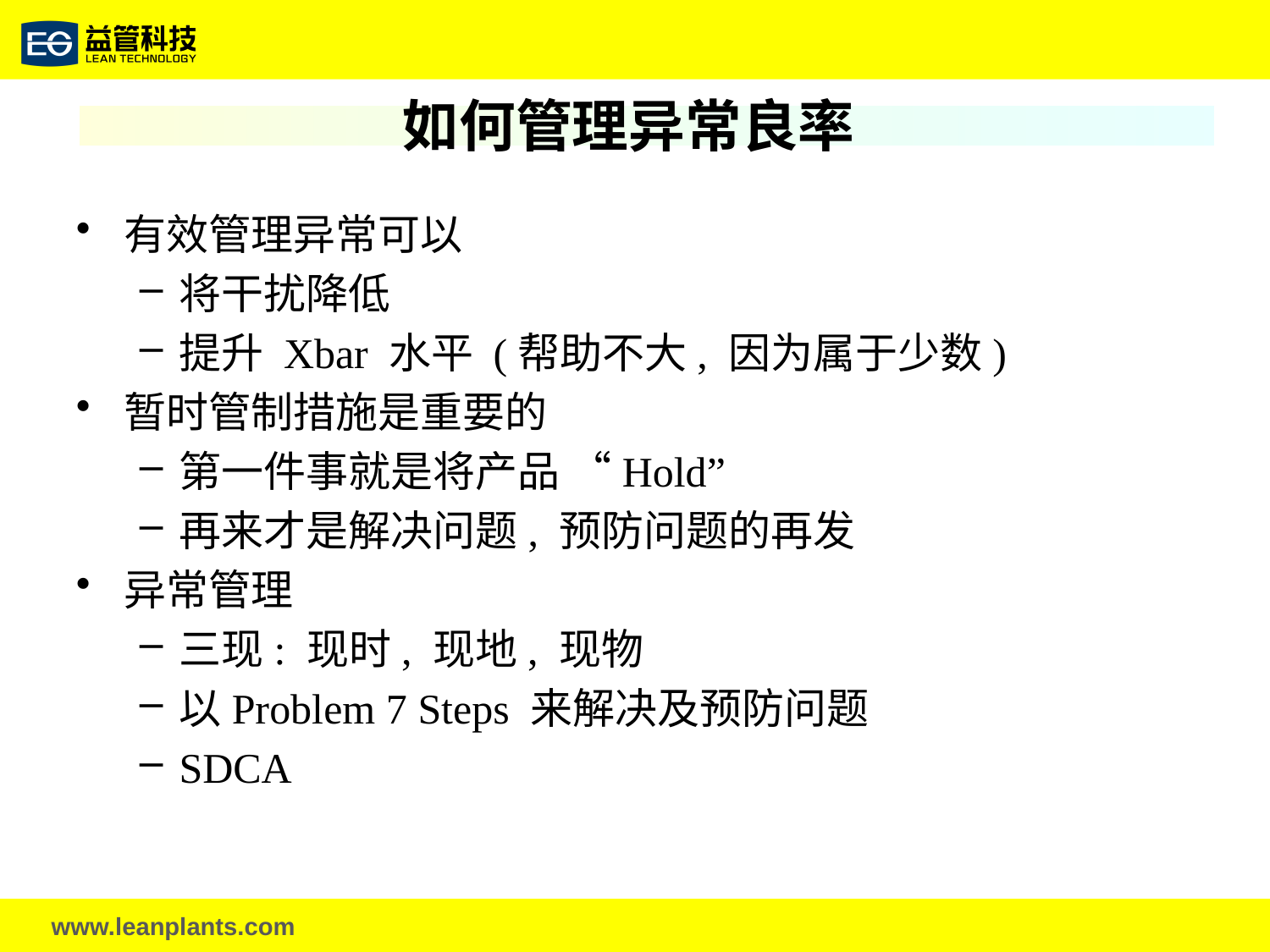

# 如何管理异常良率
有效管理异常可以
将干扰降低
提升 Xbar 水平 (帮助不大, 因为属于少数)
暂时管制措施是重要的
第一件事就是将产品 “Hold”
再来才是解决问题, 预防问题的再发
异常管理
三现: 现时, 现地, 现物
以Problem 7 Steps 来解决及预防问题
SDCA
36